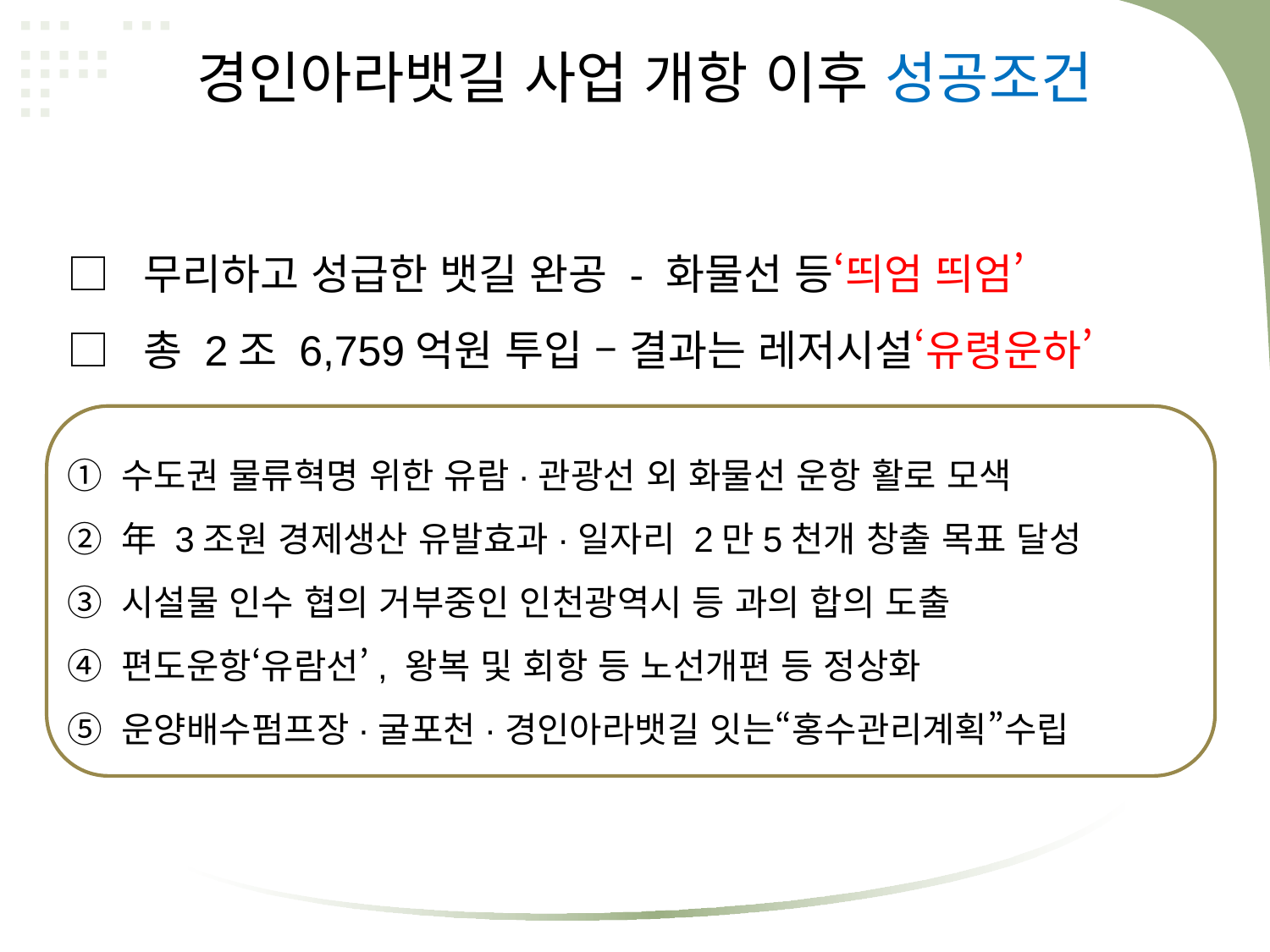

경인아라뱃길 사업 개항 이후 성공조건
□  무리하고 성급한 뱃길 완공 - 화물선 등‘띄엄 띄엄’
□  총 2조 6,759억원 투입 – 결과는 레저시설‘유령운하’

① 수도권 물류혁명 위한 유람·관광선 외 화물선 운항 활로 모색
② 年 3조원 경제생산 유발효과·일자리 2만5천개 창출 목표 달성
③ 시설물 인수 협의 거부중인 인천광역시 등 과의 합의 도출
④ 편도운항‘유람선’, 왕복 및 회항 등 노선개편 등 정상화
⑤ 운양배수펌프장·굴포천·경인아라뱃길 잇는“홍수관리계획”수립